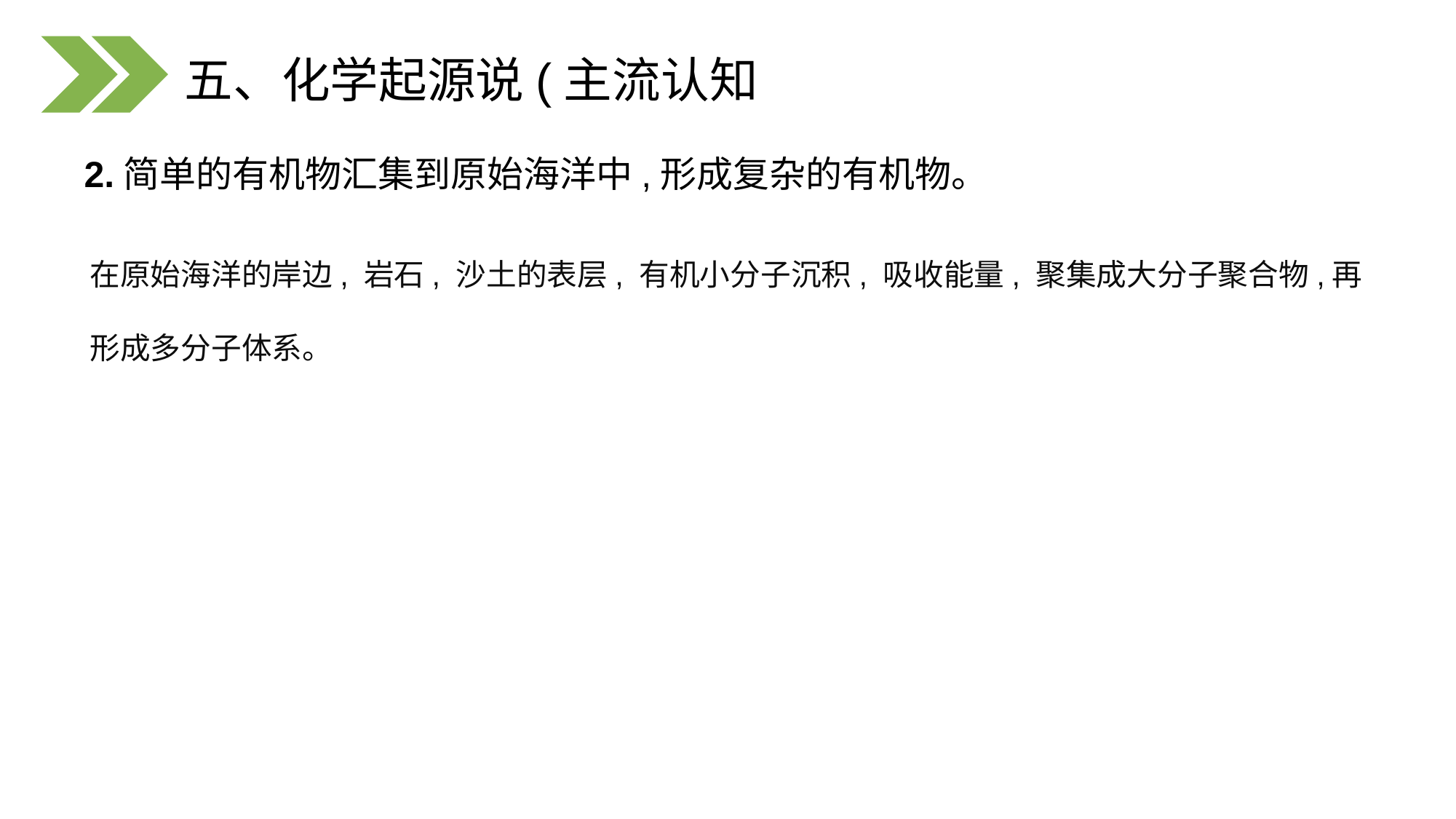

五、化学起源说(主流认知
  2.简单的有机物汇集到原始海洋中,形成复杂的有机物。
在原始海洋的岸边, 岩石, 沙土的表层, 有机小分子沉积, 吸收能量, 聚集成大分子聚合物,再形成多分子体系。